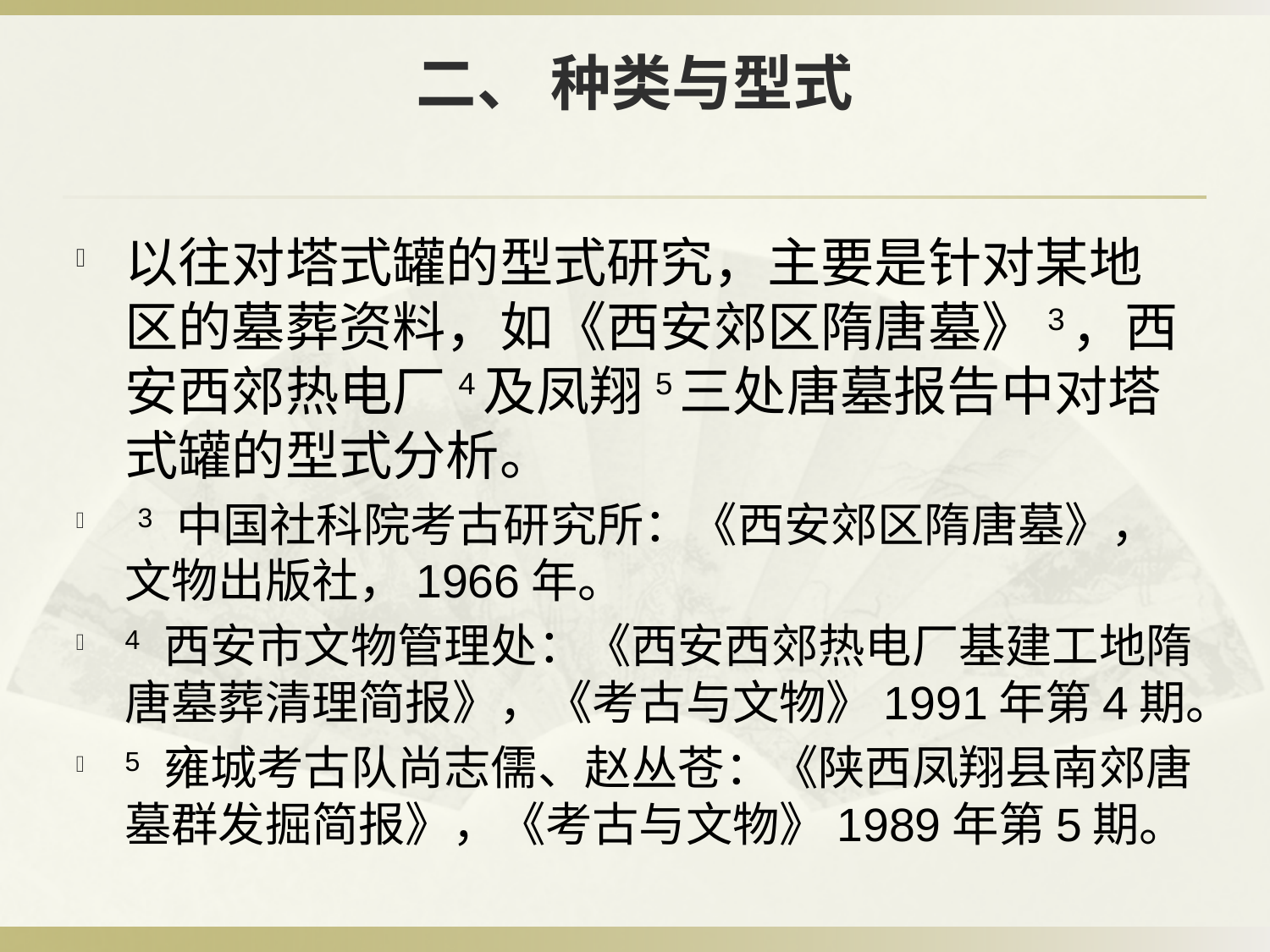

# 二、 种类与型式
以往对塔式罐的型式研究，主要是针对某地区的墓葬资料，如《西安郊区隋唐墓》3，西安西郊热电厂4及凤翔5三处唐墓报告中对塔式罐的型式分析。
 3 中国社科院考古研究所：《西安郊区隋唐墓》，文物出版社，1966年。
4 西安市文物管理处：《西安西郊热电厂基建工地隋唐墓葬清理简报》，《考古与文物》1991年第4期。
5 雍城考古队尚志儒、赵丛苍：《陕西凤翔县南郊唐墓群发掘简报》，《考古与文物》1989年第5期。